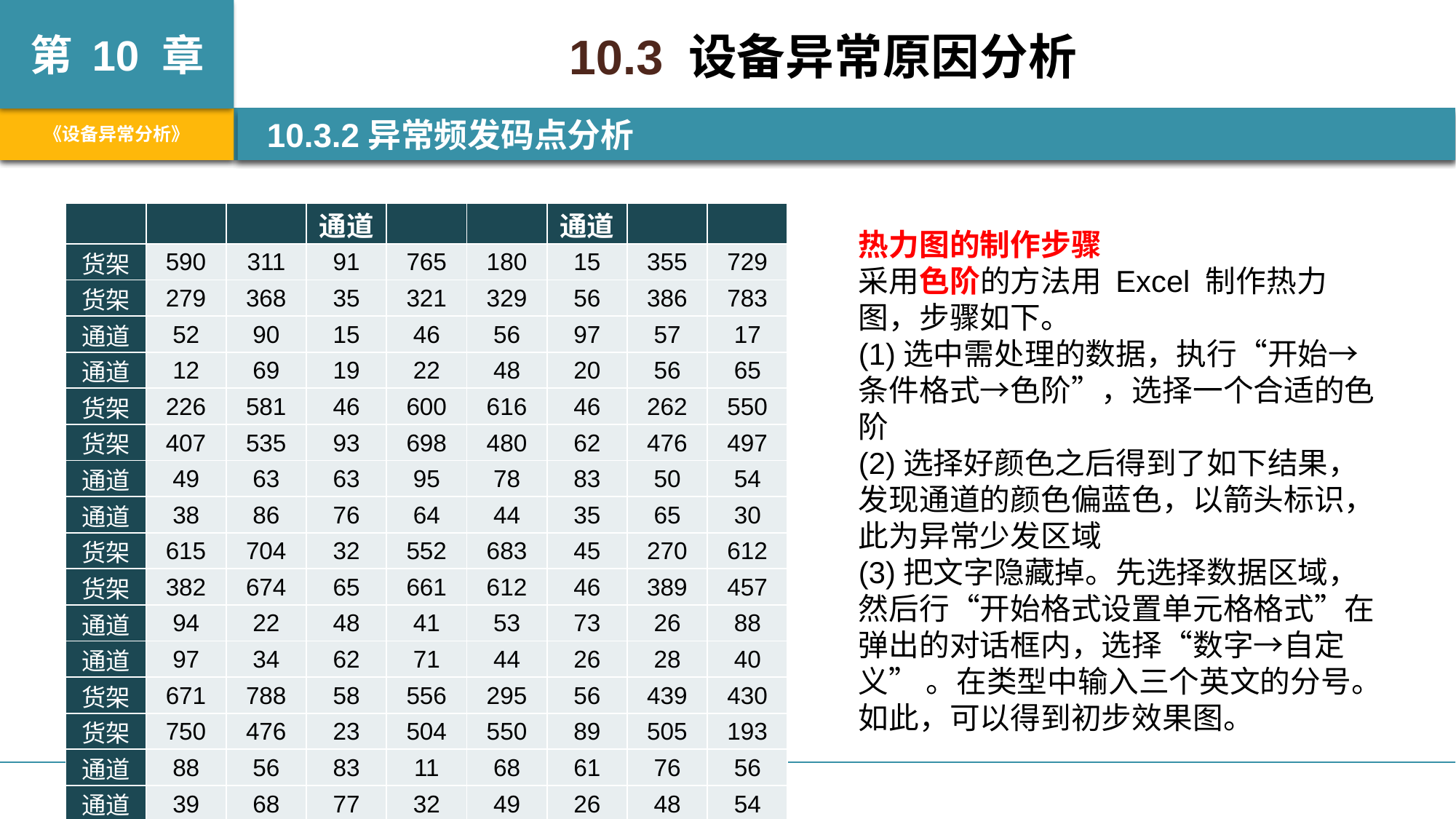

10.3 设备异常原因分析
  10.3.2异常频发码点分析
|  |  |  | 通道 |  |  | 通道 |  |  |
| --- | --- | --- | --- | --- | --- | --- | --- | --- |
| 货架 | 590 | 311 | 91 | 765 | 180 | 15 | 355 | 729 |
| 货架 | 279 | 368 | 35 | 321 | 329 | 56 | 386 | 783 |
| 通道 | 52 | 90 | 15 | 46 | 56 | 97 | 57 | 17 |
| 通道 | 12 | 69 | 19 | 22 | 48 | 20 | 56 | 65 |
| 货架 | 226 | 581 | 46 | 600 | 616 | 46 | 262 | 550 |
| 货架 | 407 | 535 | 93 | 698 | 480 | 62 | 476 | 497 |
| 通道 | 49 | 63 | 63 | 95 | 78 | 83 | 50 | 54 |
| 通道 | 38 | 86 | 76 | 64 | 44 | 35 | 65 | 30 |
| 货架 | 615 | 704 | 32 | 552 | 683 | 45 | 270 | 612 |
| 货架 | 382 | 674 | 65 | 661 | 612 | 46 | 389 | 457 |
| 通道 | 94 | 22 | 48 | 41 | 53 | 73 | 26 | 88 |
| 通道 | 97 | 34 | 62 | 71 | 44 | 26 | 28 | 40 |
| 货架 | 671 | 788 | 58 | 556 | 295 | 56 | 439 | 430 |
| 货架 | 750 | 476 | 23 | 504 | 550 | 89 | 505 | 193 |
| 通道 | 88 | 56 | 83 | 11 | 68 | 61 | 76 | 56 |
| 通道 | 39 | 68 | 77 | 32 | 49 | 26 | 48 | 54 |
热力图的制作步骤
采用色阶的方法用 Excel 制作热力图，步骤如下。
(1)选中需处理的数据，执行“开始→条件格式→色阶”，选择一个合适的色阶
(2)选择好颜色之后得到了如下结果，发现通道的颜色偏蓝色，以箭头标识，此为异常少发区域
(3)把文字隐藏掉。先选择数据区域，然后行“开始格式设置单元格格式”在弹出的对话框内，选择“数字→自定义” 。在类型中输入三个英文的分号。如此，可以得到初步效果图。